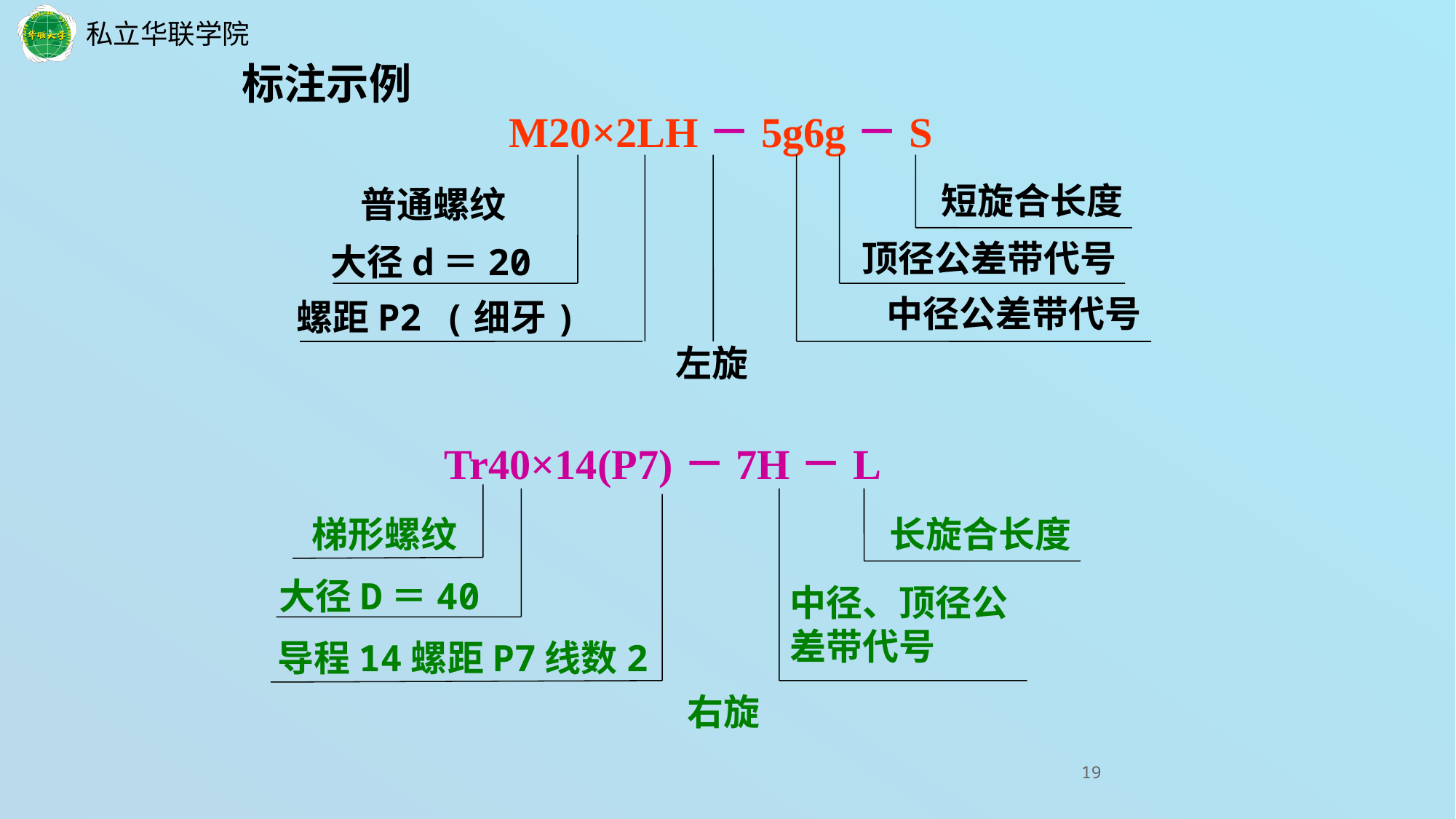

标注示例
M20×2LH－5g6g－S

螺距P2 (细牙)

普通螺纹

中径公差带代号

短旋合长度

大径d＝20

左旋

顶径公差带代号

Tr40×14(P7)－7H－L

梯形螺纹

长旋合长度

大径D＝40

中径、顶径公差带代号

导程14螺距P7线数2

右旋
19